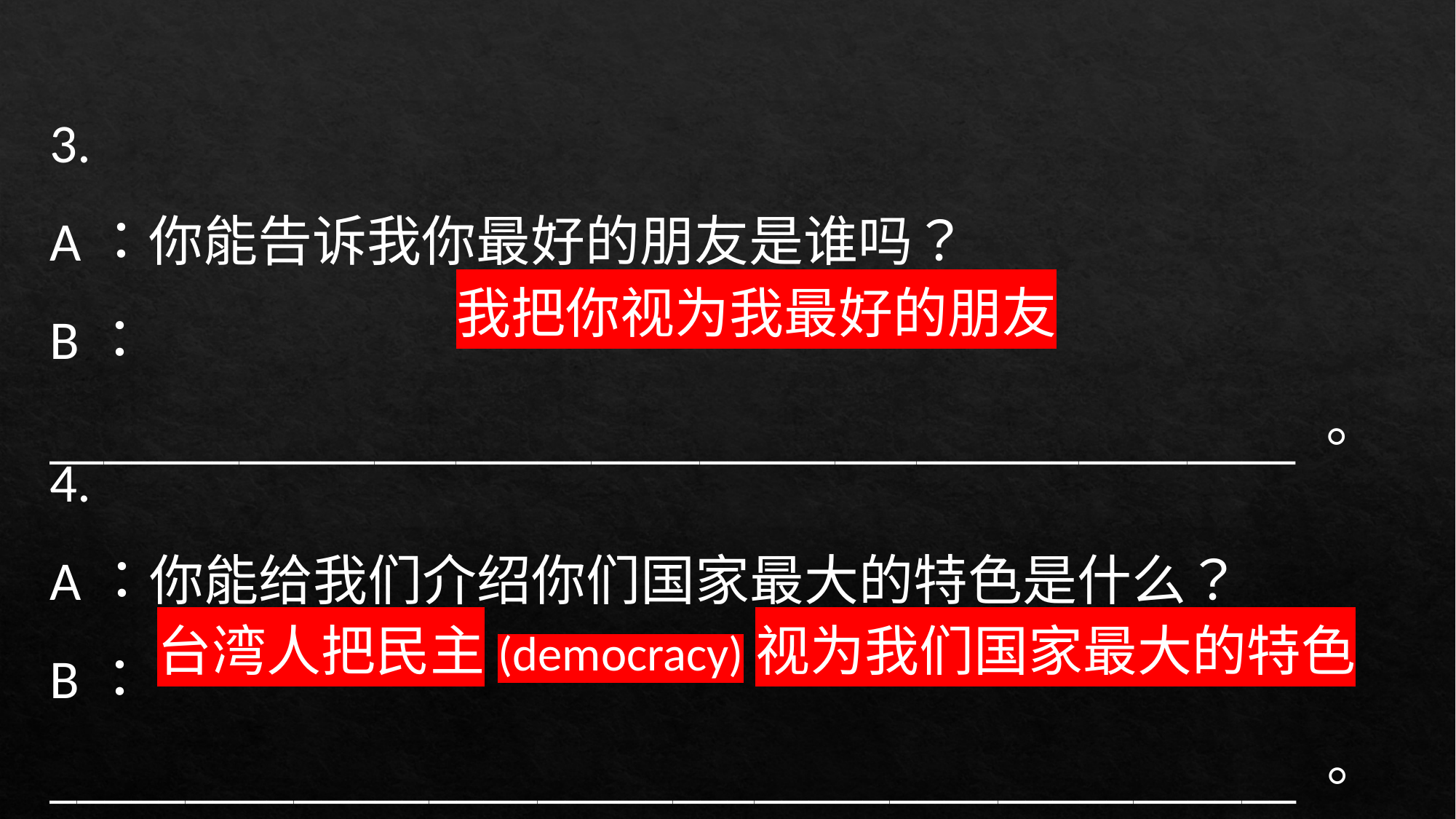

3.
A：你能告诉我你最好的朋友是谁吗？
B：______________________________________________。
我把你视为我最好的朋友
4.
A：你能给我们介绍你们国家最大的特色是什么？
B：______________________________________________。
台湾人把民主(democracy)视为我们国家最大的特色